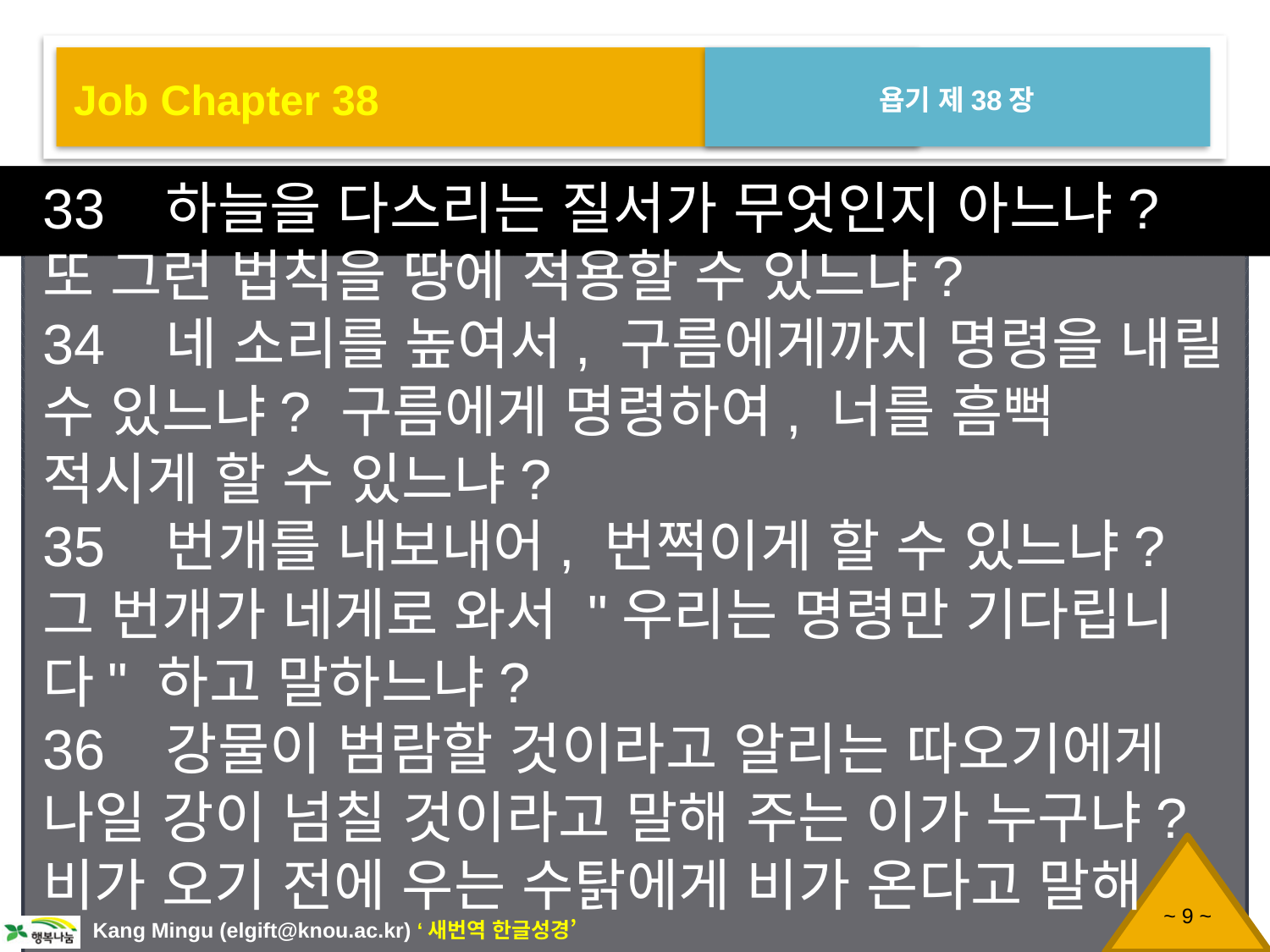

Job Chapter 38
욥기 제38장
33   하늘을 다스리는 질서가 무엇인지 아느냐? 또 그런 법칙을 땅에 적용할 수 있느냐?
34   네 소리를 높여서, 구름에게까지 명령을 내릴 수 있느냐? 구름에게 명령하여, 너를 흠뻑 적시게 할 수 있느냐?
35   번개를 내보내어, 번쩍이게 할 수 있느냐? 그 번개가 네게로 와서 "우리는 명령만 기다립니다" 하고 말하느냐?
36   강물이 범람할 것이라고 알리는 따오기에게 나일 강이 넘칠 것이라고 말해 주는 이가 누구냐? 비가 오기 전에 우는 수탉에게 비가 온다고 말해